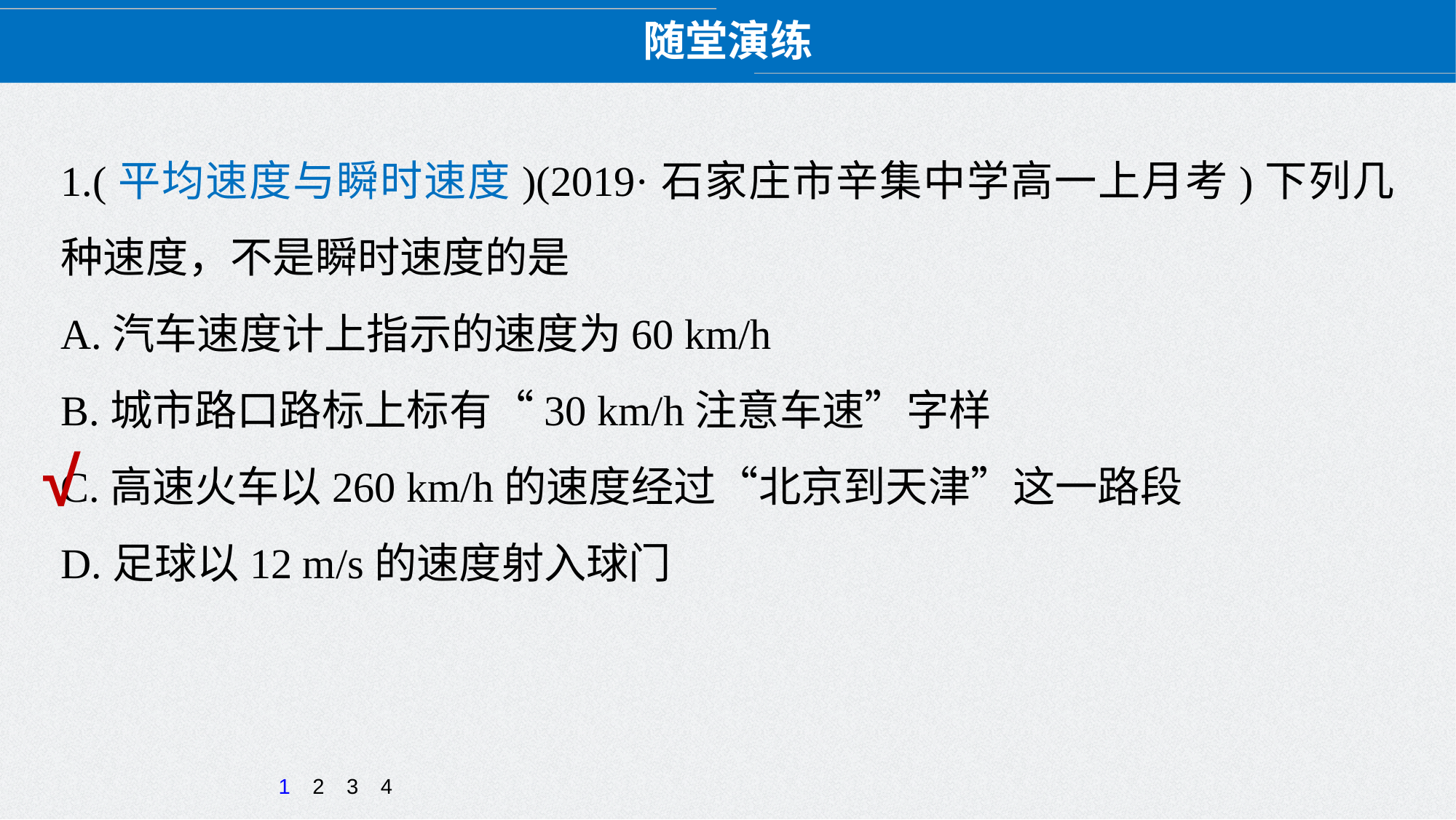

随堂演练
1.(平均速度与瞬时速度)(2019·石家庄市辛集中学高一上月考)下列几种速度，不是瞬时速度的是
A.汽车速度计上指示的速度为60 km/h
B.城市路口路标上标有“30 km/h注意车速”字样
C.高速火车以260 km/h的速度经过“北京到天津”这一路段
D.足球以12 m/s的速度射入球门
√
1
2
3
4